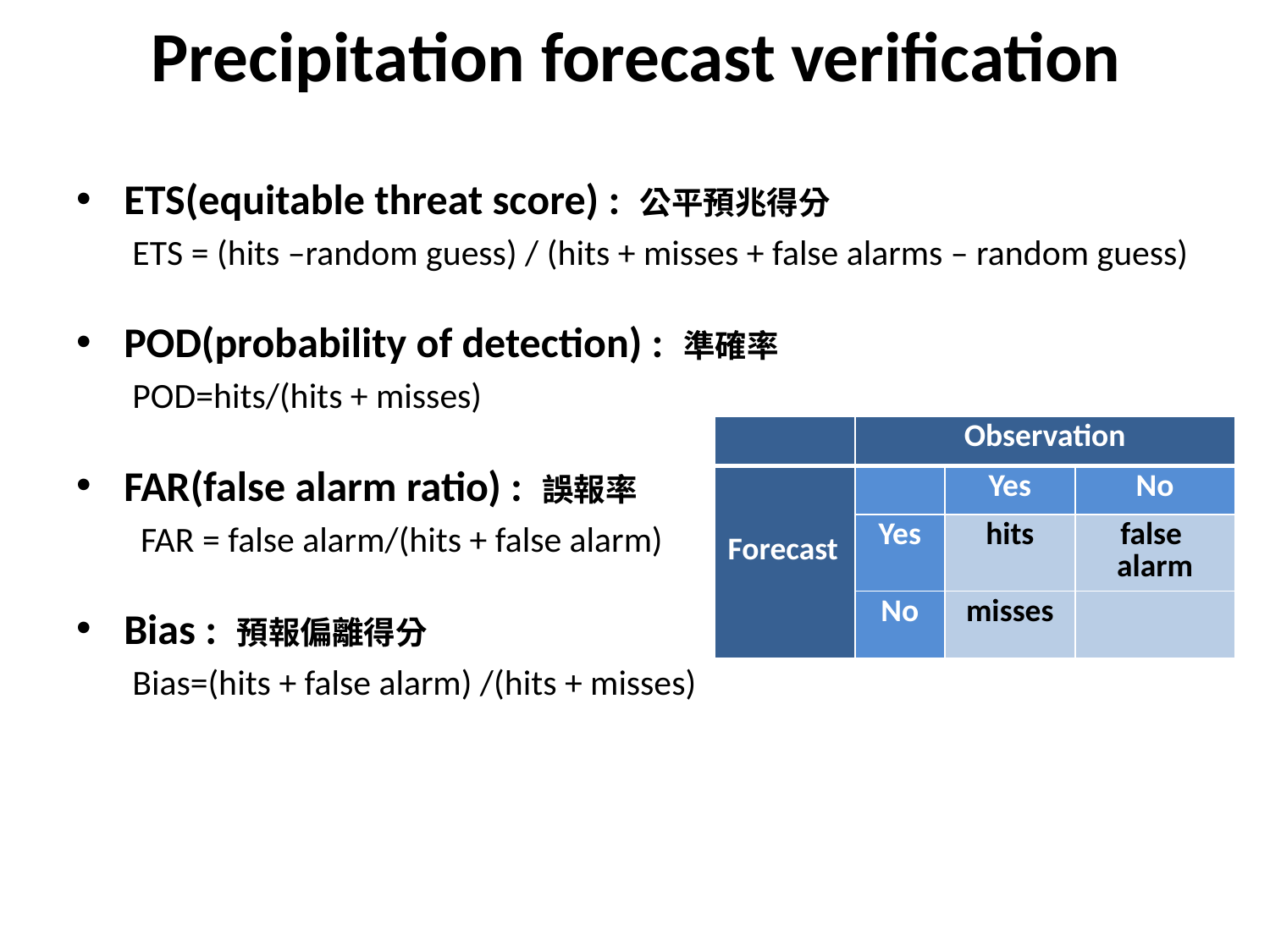

# Precipitation forecast verification
ETS(equitable threat score) : 公平預兆得分
       ETS = (hits –random guess) / (hits + misses + false alarms – random guess)

POD(probability of detection) : 準確率
       POD=hits/(hits + misses)

FAR(false alarm ratio) : 誤報率
        FAR = false alarm/(hits + false alarm)

Bias : 預報偏離得分
       Bias=(hits + false alarm) /(hits + misses)

|  | Observation |  |  |
| --- | --- | --- | --- |
| Forecast |  | Yes | No |
|  | Yes | hits | false alarm |
|  | No | misses |  |